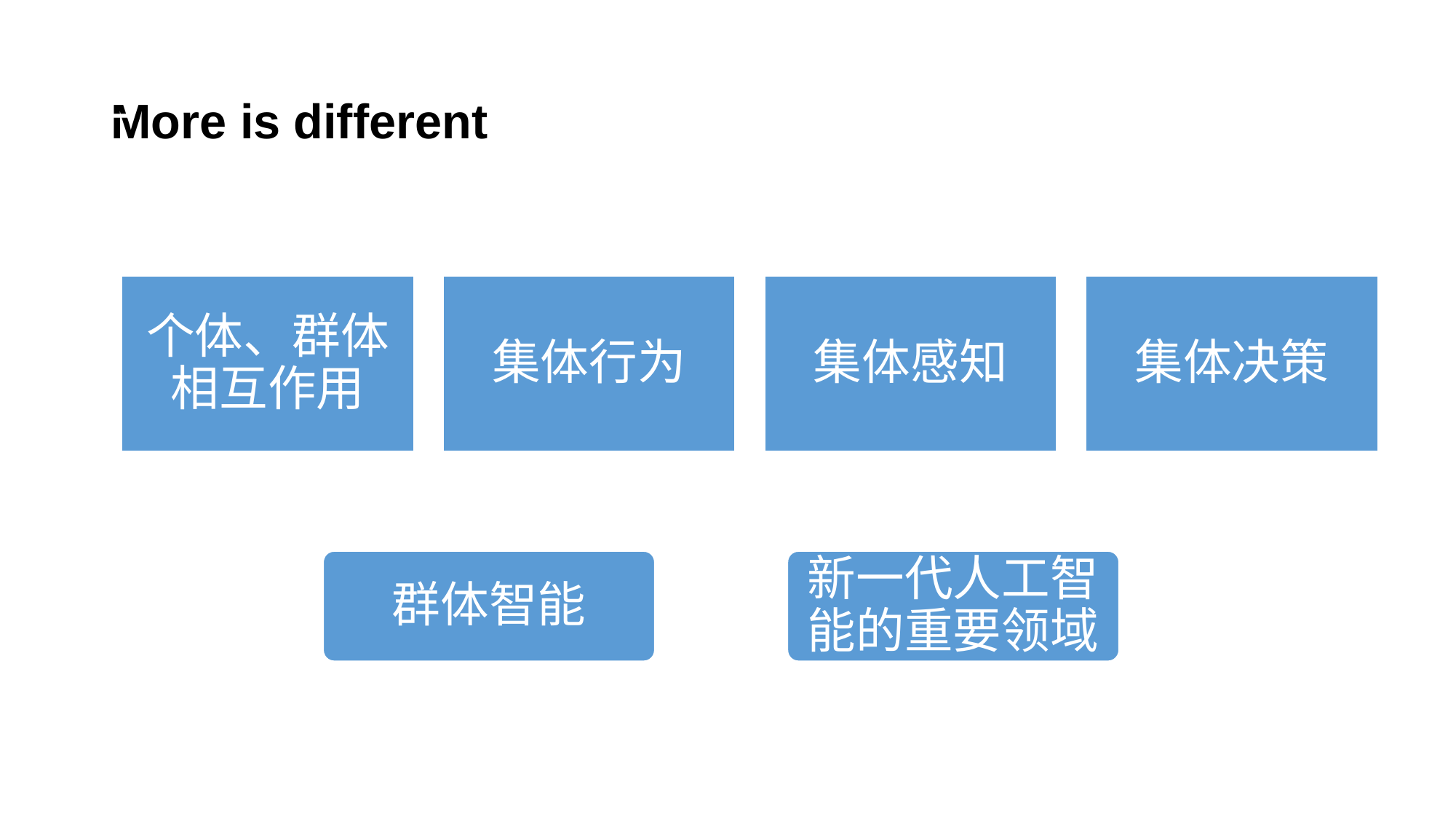

# More is different
一、
个体、群体相互作用
集体行为
集体感知
集体决策
群体智能
新一代人工智能的重要领域